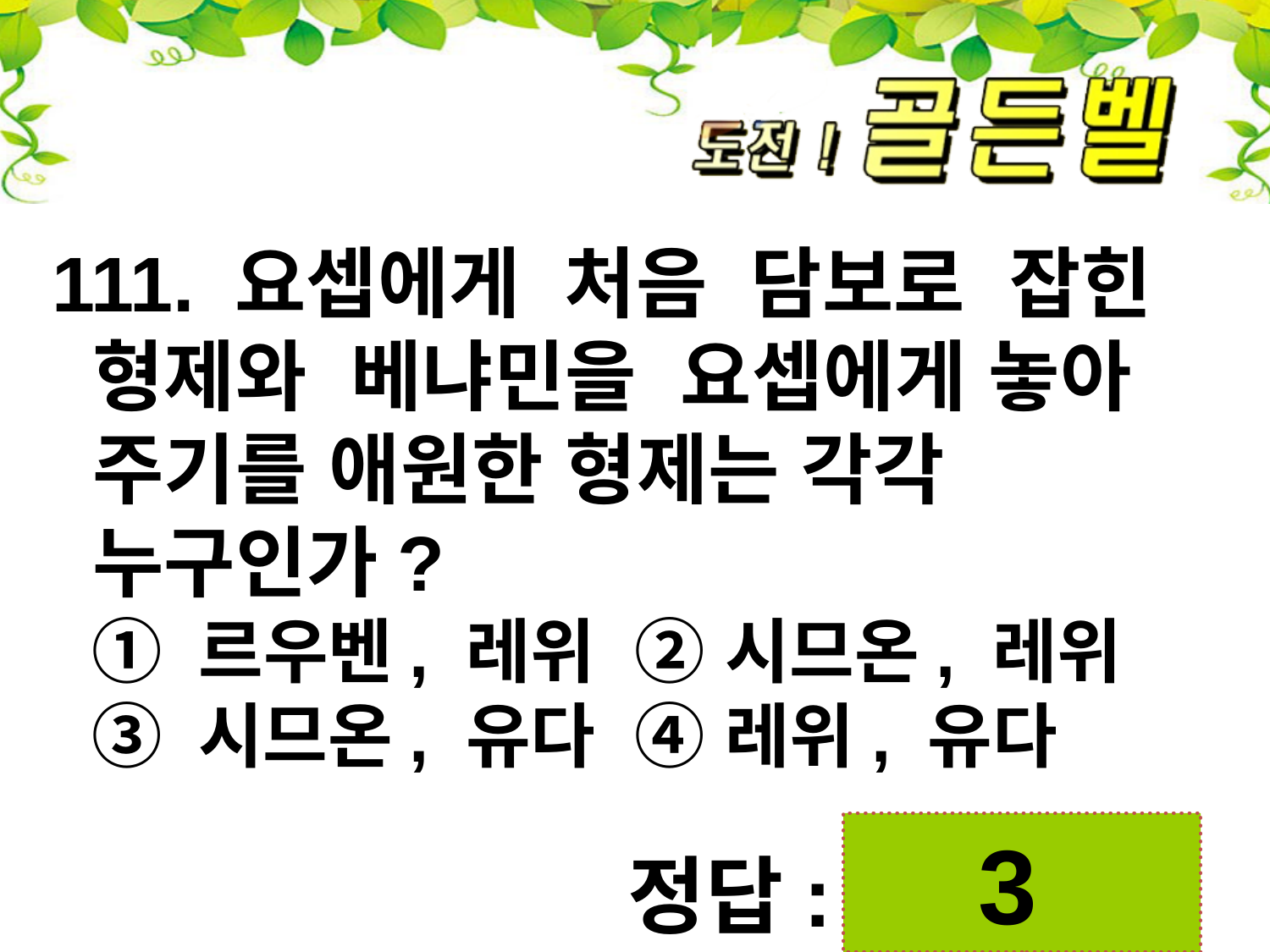

111. 요셉에게  처음  담보로  잡힌
 형제와  베냐민을  요셉에게 놓아
 주기를 애원한 형제는 각각
 누구인가?
  ① 르우벤, 레위  ② 시므온, 레위
  ③ 시므온, 유다  ④ 레위, 유다
3
정답: